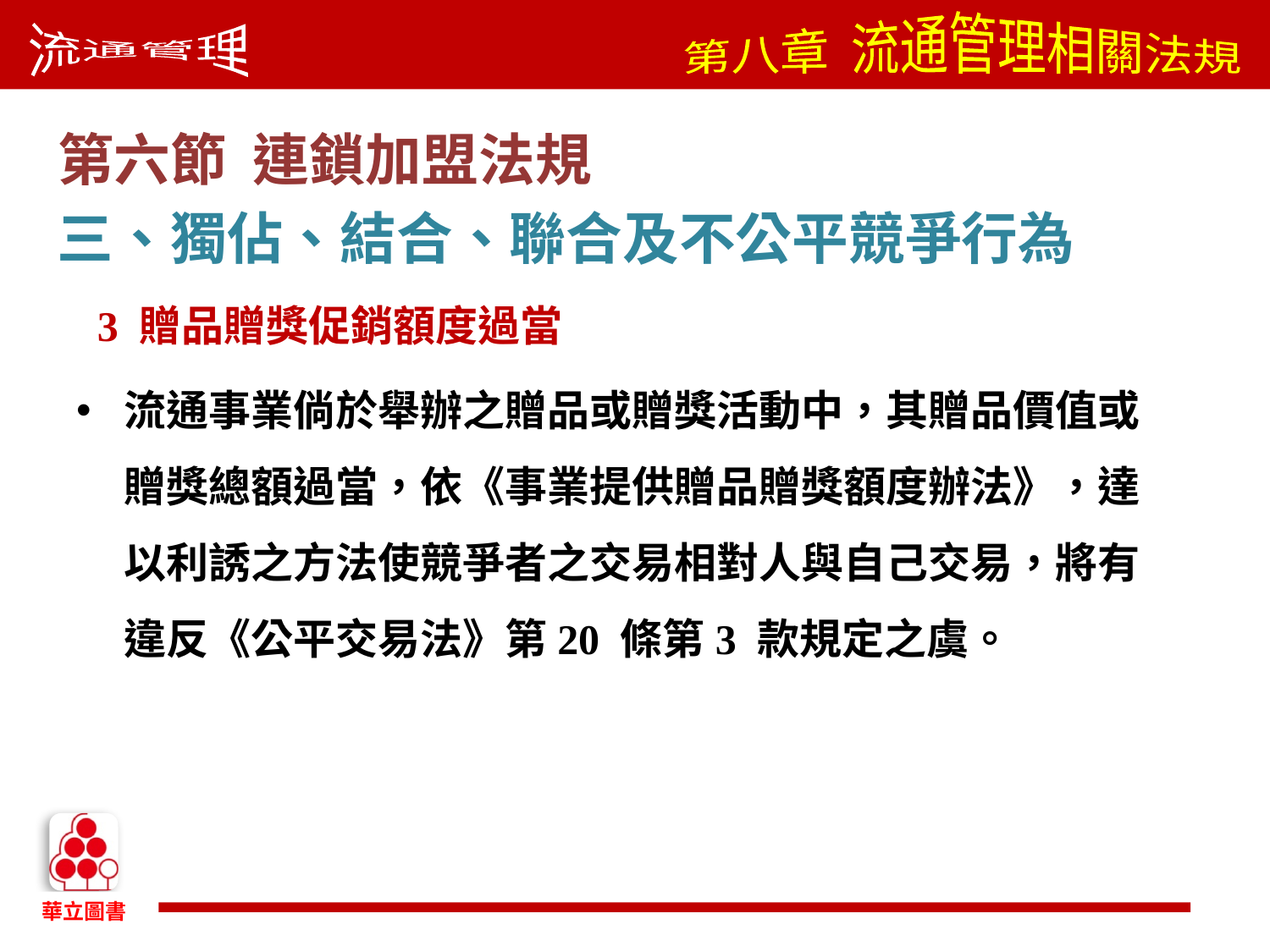

第六節  連鎖加盟法規
三、獨佔、結合、聯合及不公平競爭行為
  3 贈品贈獎促銷額度過當
流通事業倘於舉辦之贈品或贈獎活動中，其贈品價值或贈獎總額過當，依《事業提供贈品贈獎額度辦法》，達以利誘之方法使競爭者之交易相對人與自己交易，將有違反《公平交易法》第20 條第3 款規定之虞。